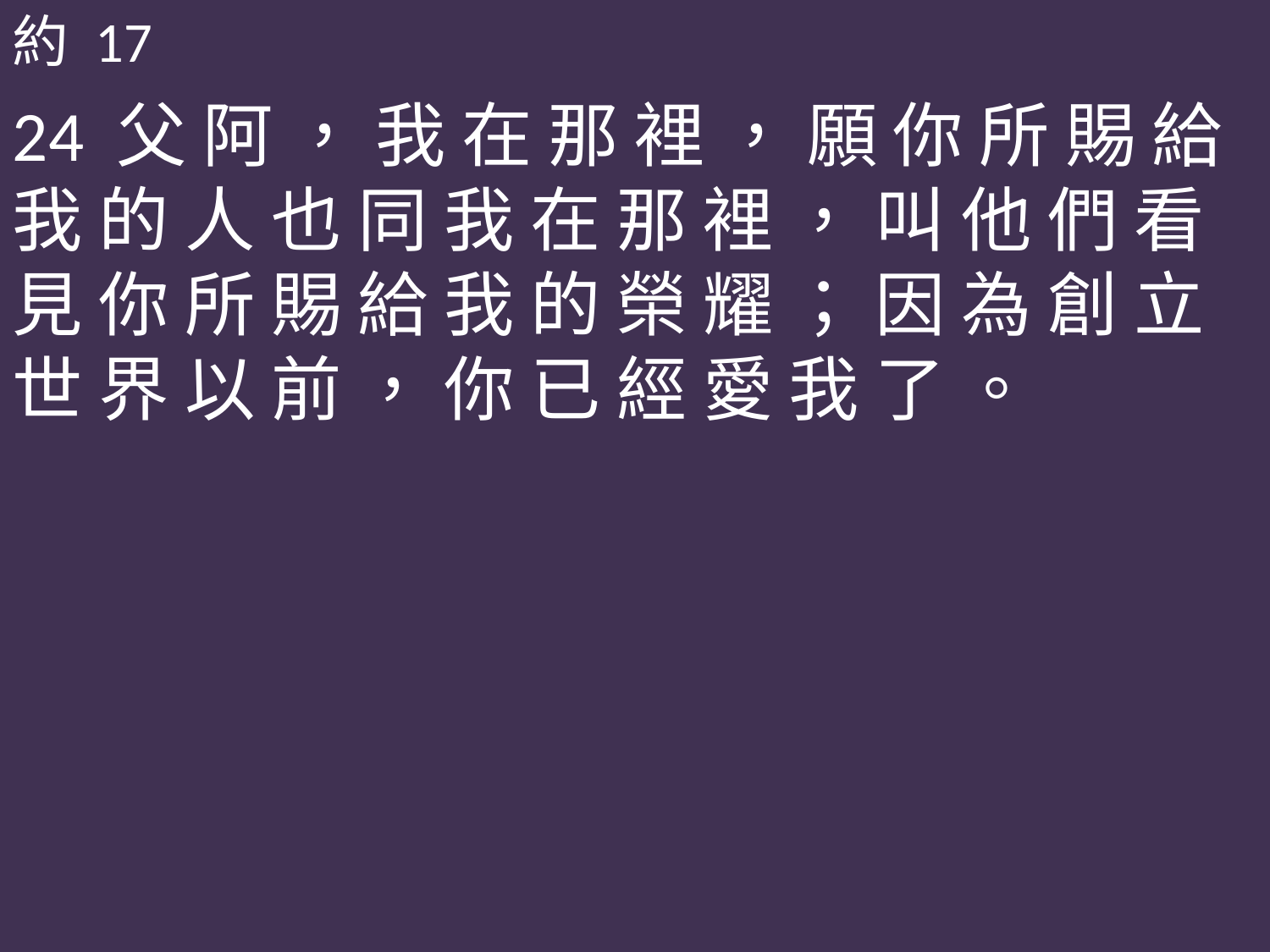

約 17
24 父 阿 ， 我 在 那 裡 ， 願 你 所 賜 給 我 的 人 也 同 我 在 那 裡 ， 叫 他 們 看 見 你 所 賜 給 我 的 榮 耀 ； 因 為 創 立 世 界 以 前 ， 你 已 經 愛 我 了 。